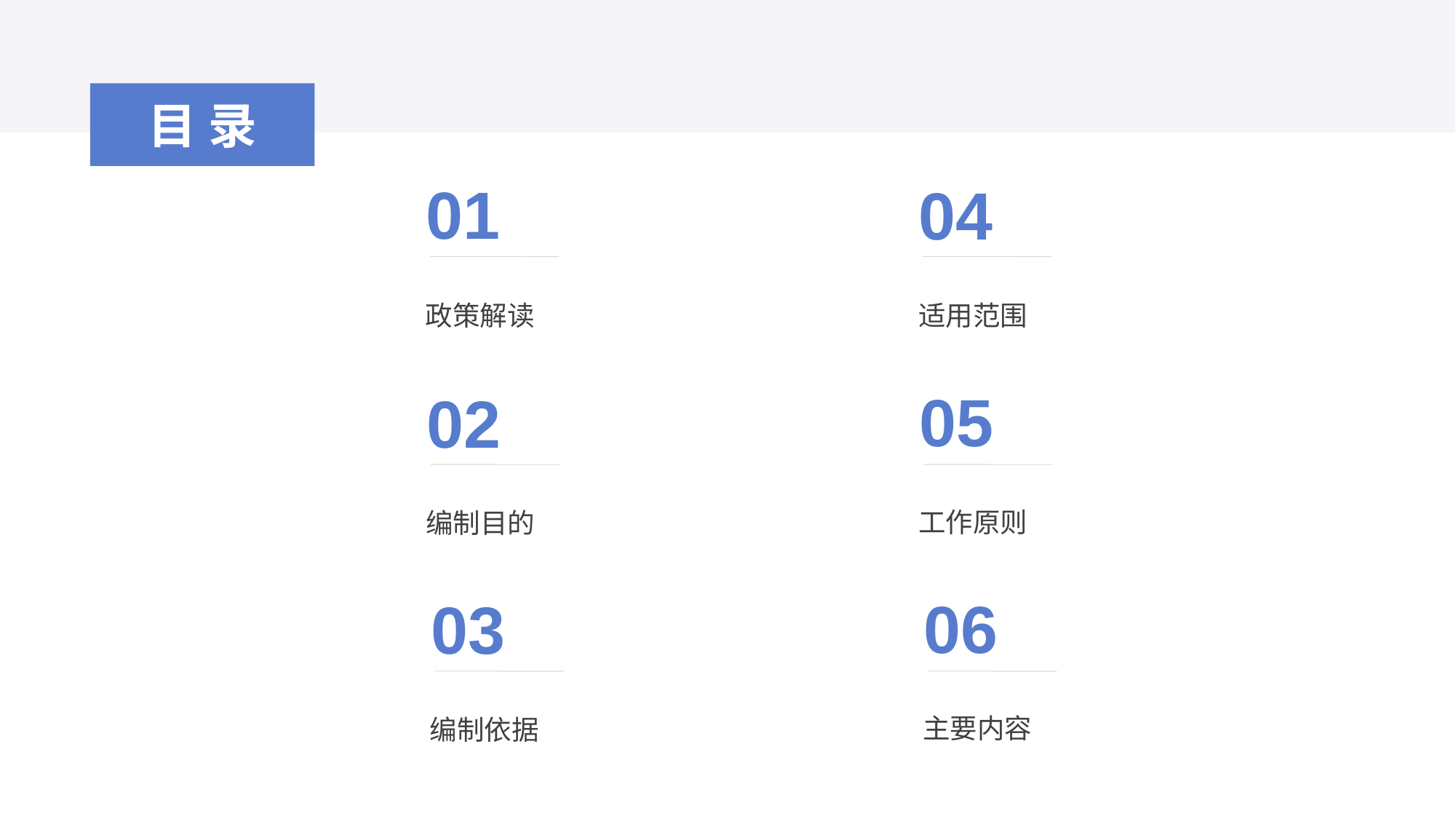

目录
01
04
政策解读
适用范围
05
02
工作原则
编制目的
06
03
主要内容
编制依据